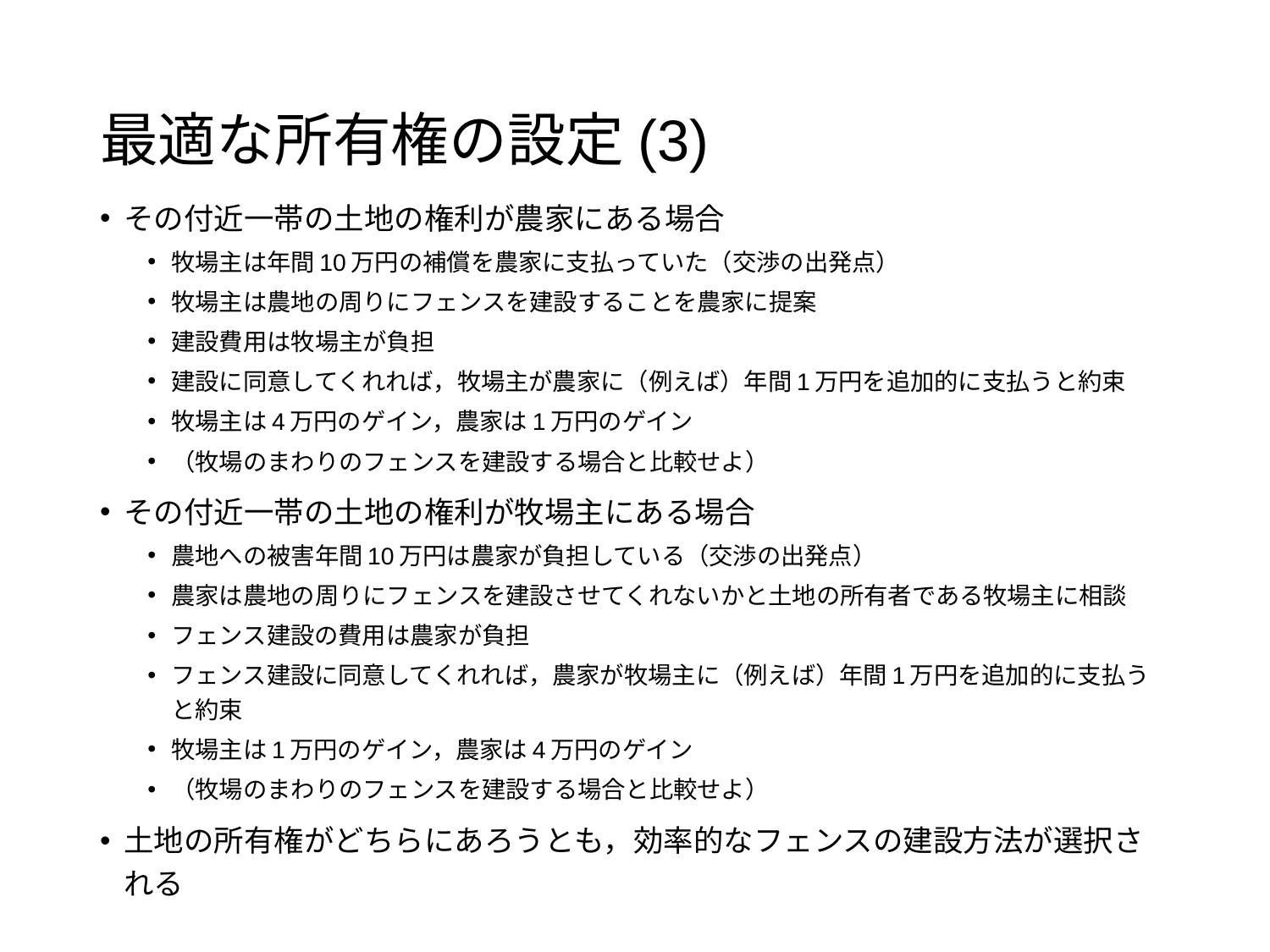

# 最適な所有権の設定(3)
その付近一帯の土地の権利が農家にある場合
牧場主は年間10万円の補償を農家に支払っていた（交渉の出発点）
牧場主は農地の周りにフェンスを建設することを農家に提案
建設費用は牧場主が負担
建設に同意してくれれば，牧場主が農家に（例えば）年間1万円を追加的に支払うと約束
牧場主は4万円のゲイン，農家は1万円のゲイン
（牧場のまわりのフェンスを建設する場合と比較せよ）
その付近一帯の土地の権利が牧場主にある場合
農地への被害年間10万円は農家が負担している（交渉の出発点）
農家は農地の周りにフェンスを建設させてくれないかと土地の所有者である牧場主に相談
フェンス建設の費用は農家が負担
フェンス建設に同意してくれれば，農家が牧場主に（例えば）年間1万円を追加的に支払うと約束
牧場主は1万円のゲイン，農家は4万円のゲイン
（牧場のまわりのフェンスを建設する場合と比較せよ）
土地の所有権がどちらにあろうとも，効率的なフェンスの建設方法が選択される